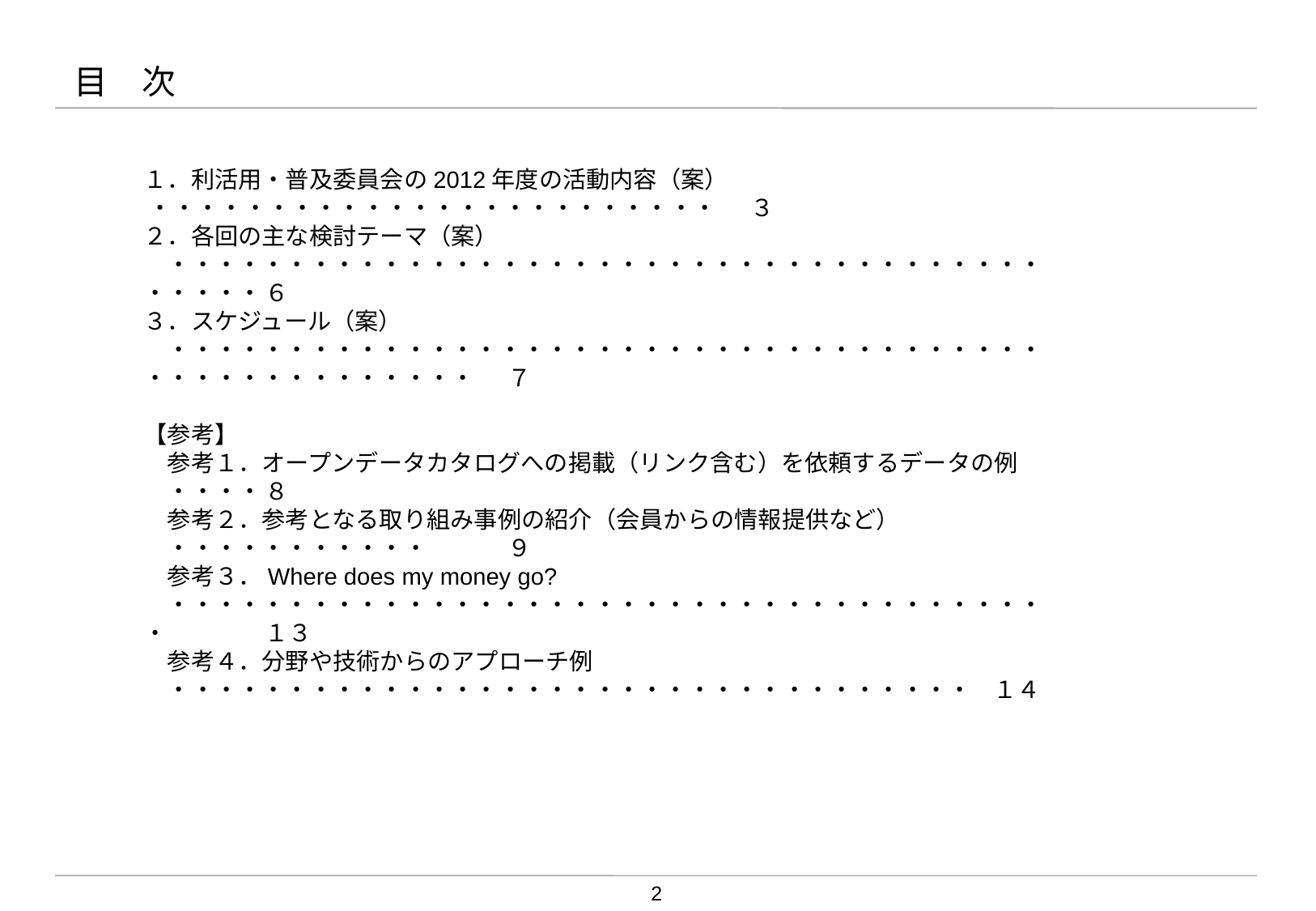

# 目　次
１．利活用・普及委員会の2012年度の活動内容（案）　 ・・・・・・・・・・・・・・・・・・・・・・・・	３
２．各回の主な検討テーマ（案） 　・・・・・・・・・・・・・・・・・・・・・・・・・・・・・・・・・・・・・・・・・・	６
３．スケジュール（案）　・・・・・・・・・・・・・・・・・・・・・・・・・・・・・・・・・・・・・・・・・・・・・・・・・・・	７

【参考】
　参考１．オープンデータカタログへの掲載（リンク含む）を依頼するデータの例　・・・・	８
　参考２．参考となる取り組み事例の紹介（会員からの情報提供など）　・・・・・・・・・・・	９
　参考３．Where does my money go? 　・・・・・・・・・・・・・・・・・・・・・・・・・・・・・・・・・・・・・・	１３
　参考４．分野や技術からのアプローチ例 　・・・・・・・・・・・・・・・・・・・・・・・・・・・・・・・・・・	１４

2